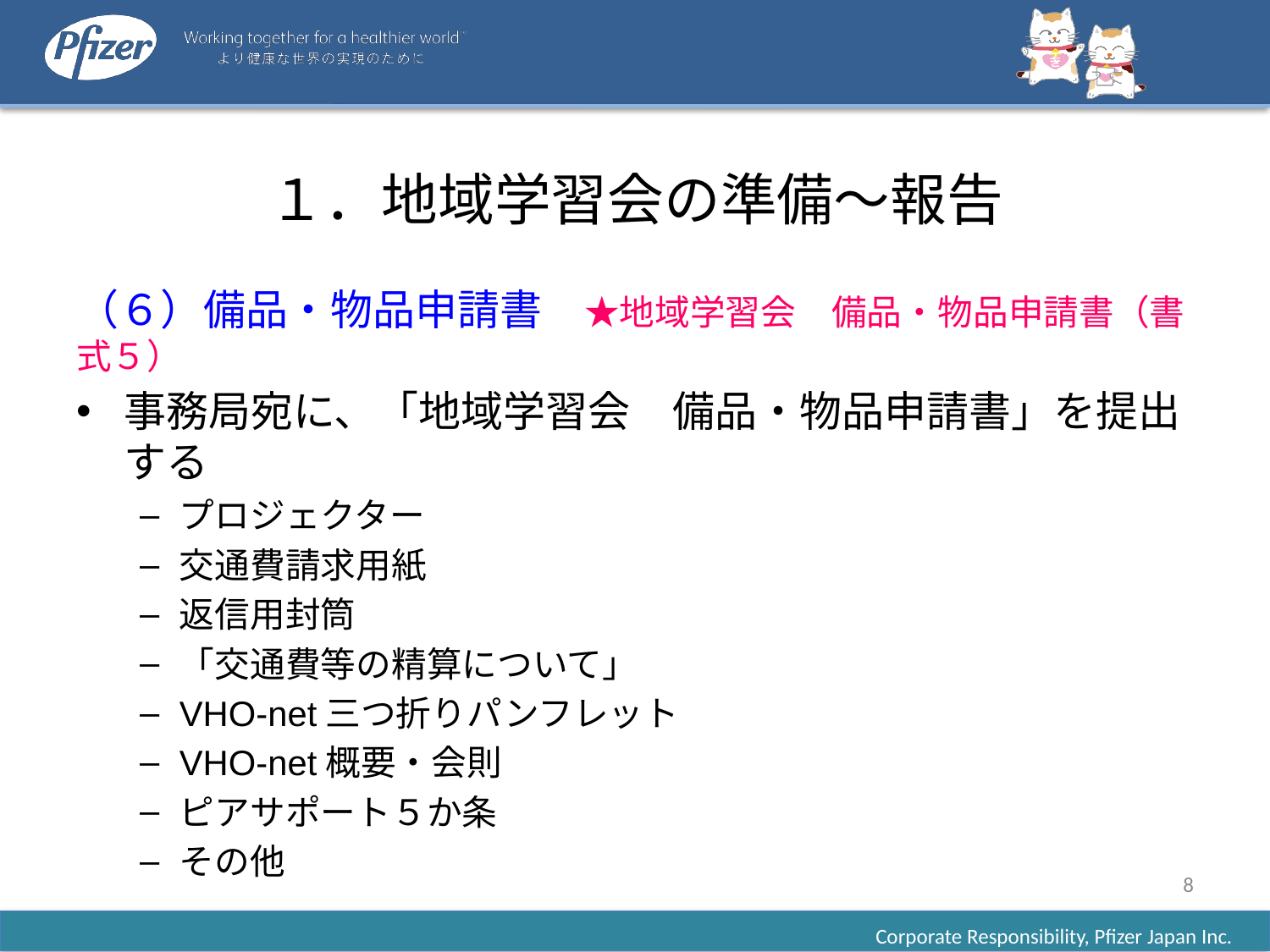

# １．地域学習会の準備～報告
（６）備品・物品申請書　★地域学習会　備品・物品申請書（書式５）
事務局宛に、「地域学習会　備品・物品申請書」を提出する
プロジェクター
交通費請求用紙
返信用封筒
「交通費等の精算について」
VHO-net三つ折りパンフレット
VHO-net概要・会則
ピアサポート５か条
その他

8